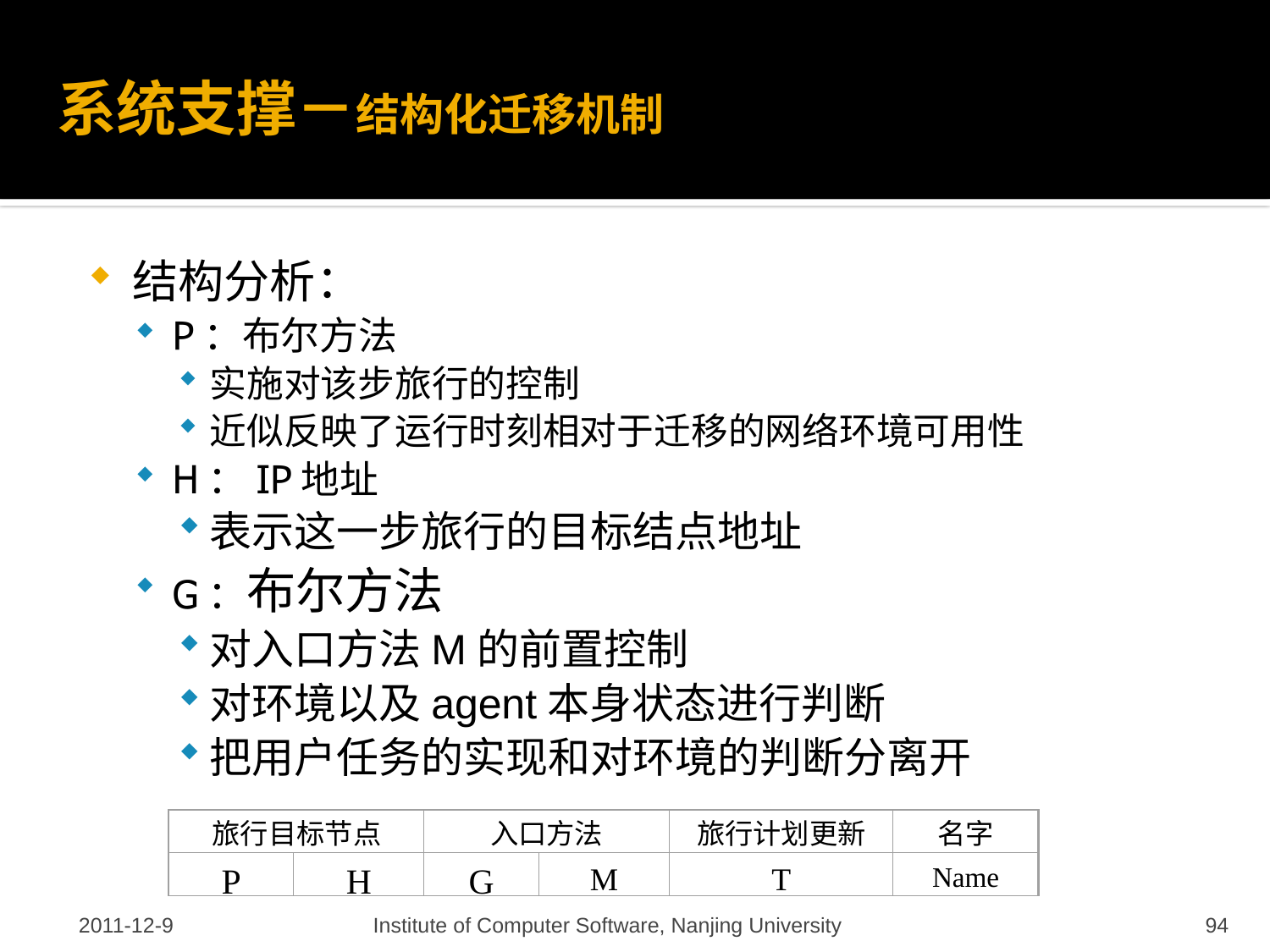

# 系统支撑－结构化迁移机制
结构分析：
P：布尔方法
实施对该步旅行的控制
近似反映了运行时刻相对于迁移的网络环境可用性
H：IP地址
表示这一步旅行的目标结点地址
G：布尔方法
对入口方法M的前置控制
对环境以及agent本身状态进行判断
把用户任务的实现和对环境的判断分离开

旅行目标节点

入口方法

旅行计划更新

名字

P

H

G

M

T

Name

2011-12-9
Institute of Computer Software, Nanjing University
94